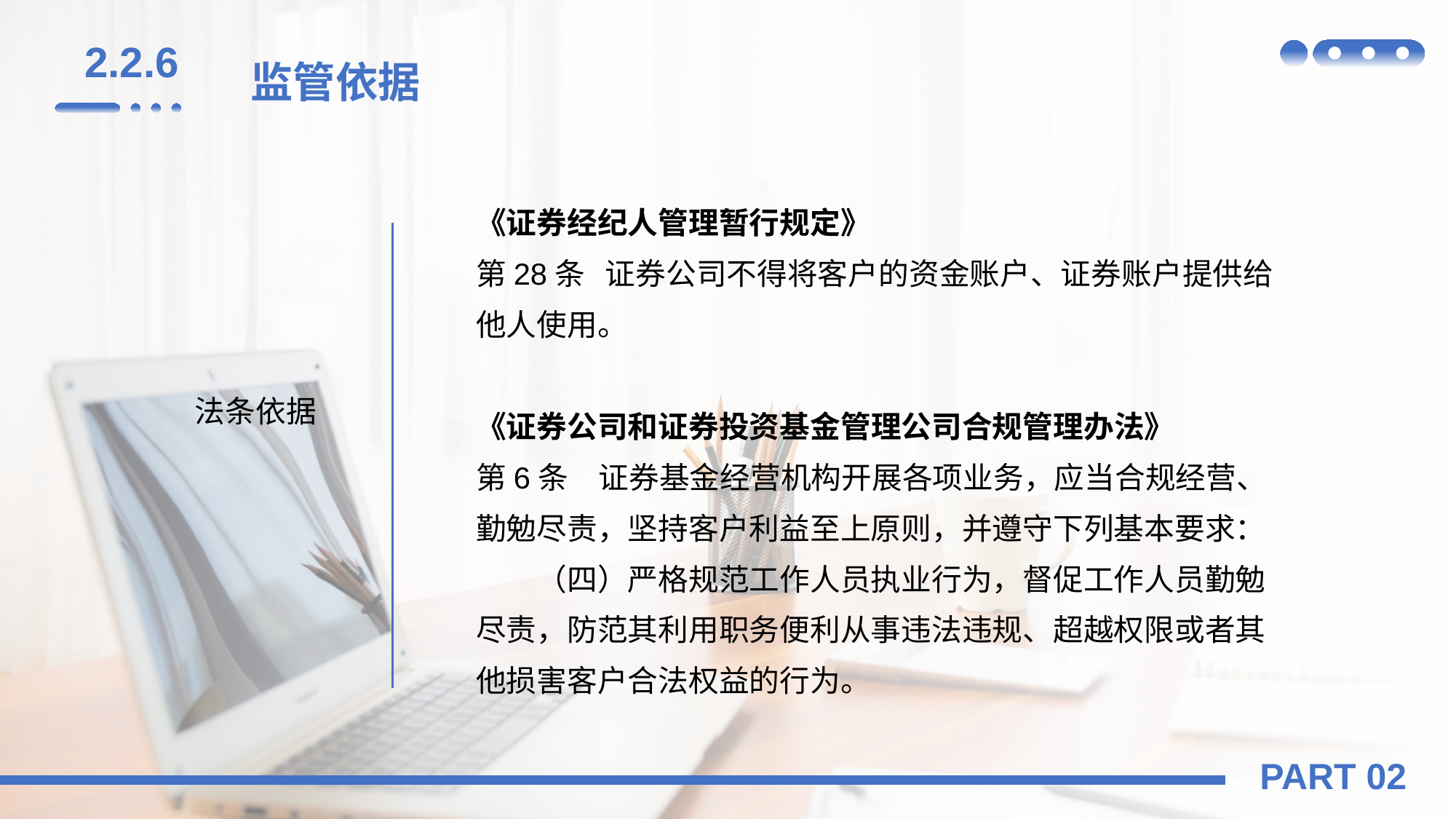

2.2.6

监管依据

《证券经纪人管理暂行规定》
第28条   证券公司不得将客户的资金账户、证券账户提供给他人使用。

《证券公司和证券投资基金管理公司合规管理办法》
第6条　证券基金经营机构开展各项业务，应当合规经营、勤勉尽责，坚持客户利益至上原则，并遵守下列基本要求：
　　（四）严格规范工作人员执业行为，督促工作人员勤勉尽责，防范其利用职务便利从事违法违规、超越权限或者其他损害客户合法权益的行为。
法条依据
PART 02